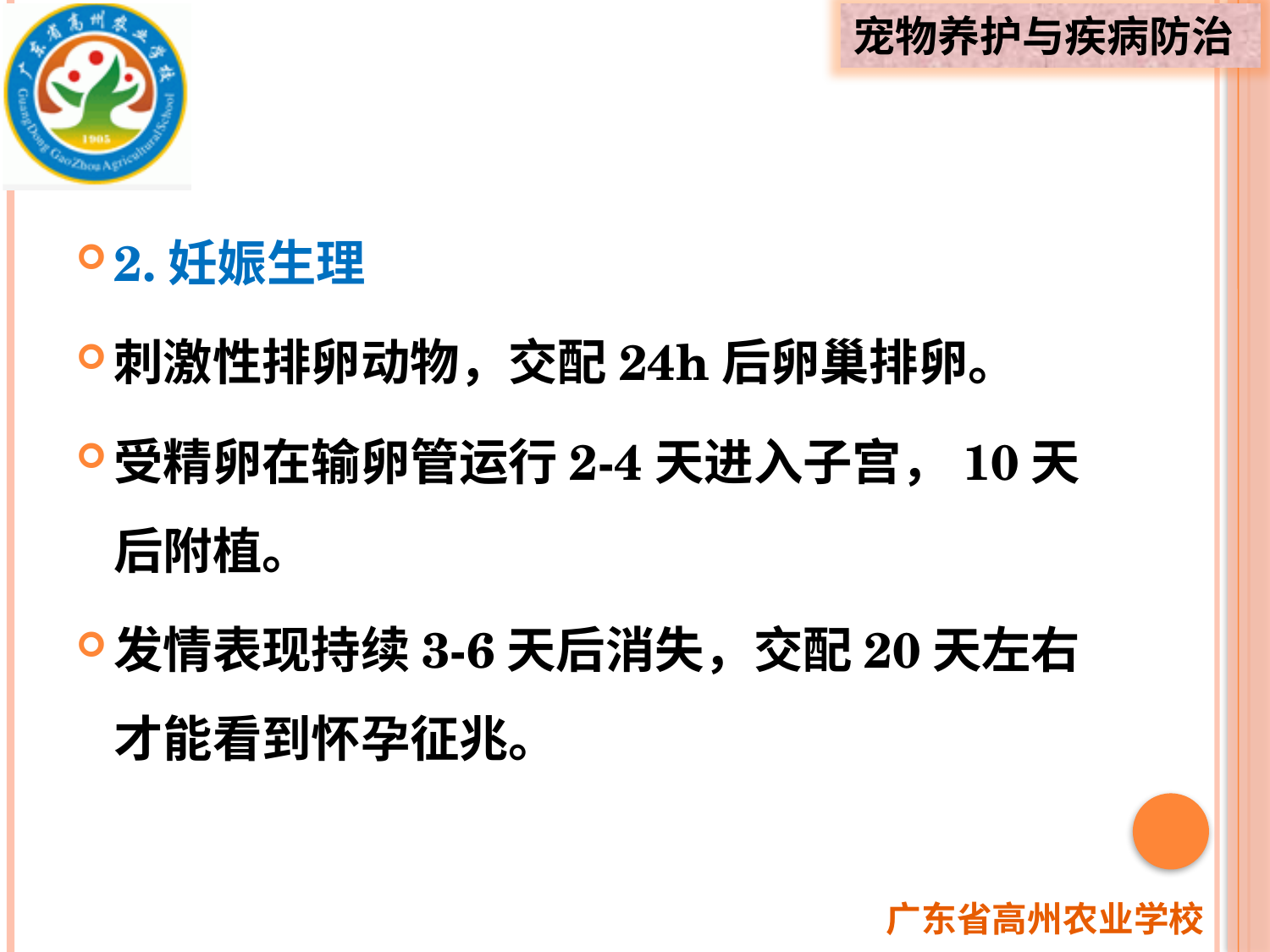

2.妊娠生理
刺激性排卵动物，交配24h后卵巢排卵。
受精卵在输卵管运行2-4天进入子宫，10天后附植。
发情表现持续3-6天后消失，交配20天左右才能看到怀孕征兆。